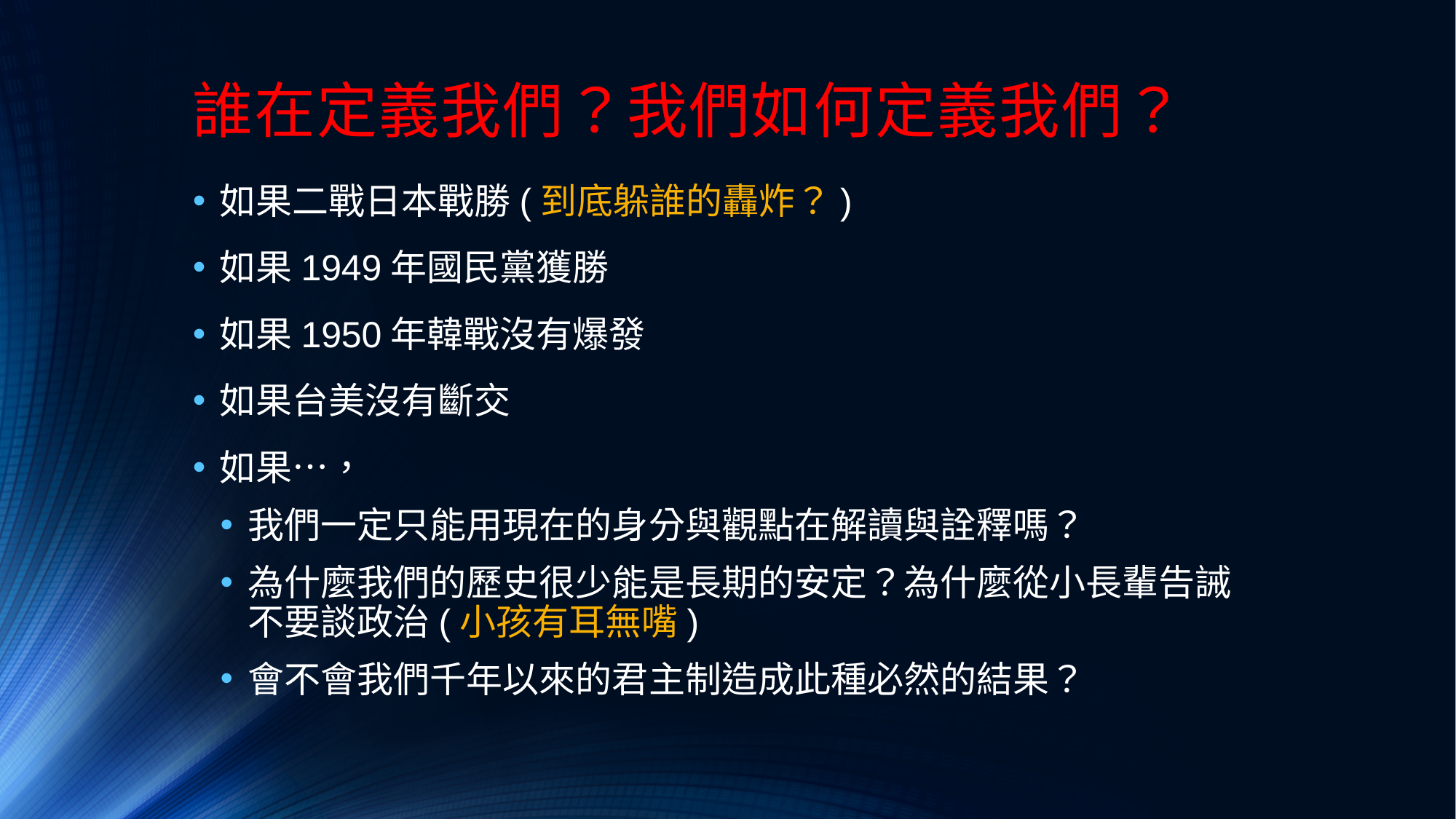

# 誰在定義我們？我們如何定義我們？
如果二戰日本戰勝(到底躲誰的轟炸？)
如果1949年國民黨獲勝
如果1950年韓戰沒有爆發
如果台美沒有斷交
如果…，
我們一定只能用現在的身分與觀點在解讀與詮釋嗎？
為什麼我們的歷史很少能是長期的安定？為什麼從小長輩告誡不要談政治(小孩有耳無嘴)
會不會我們千年以來的君主制造成此種必然的結果？